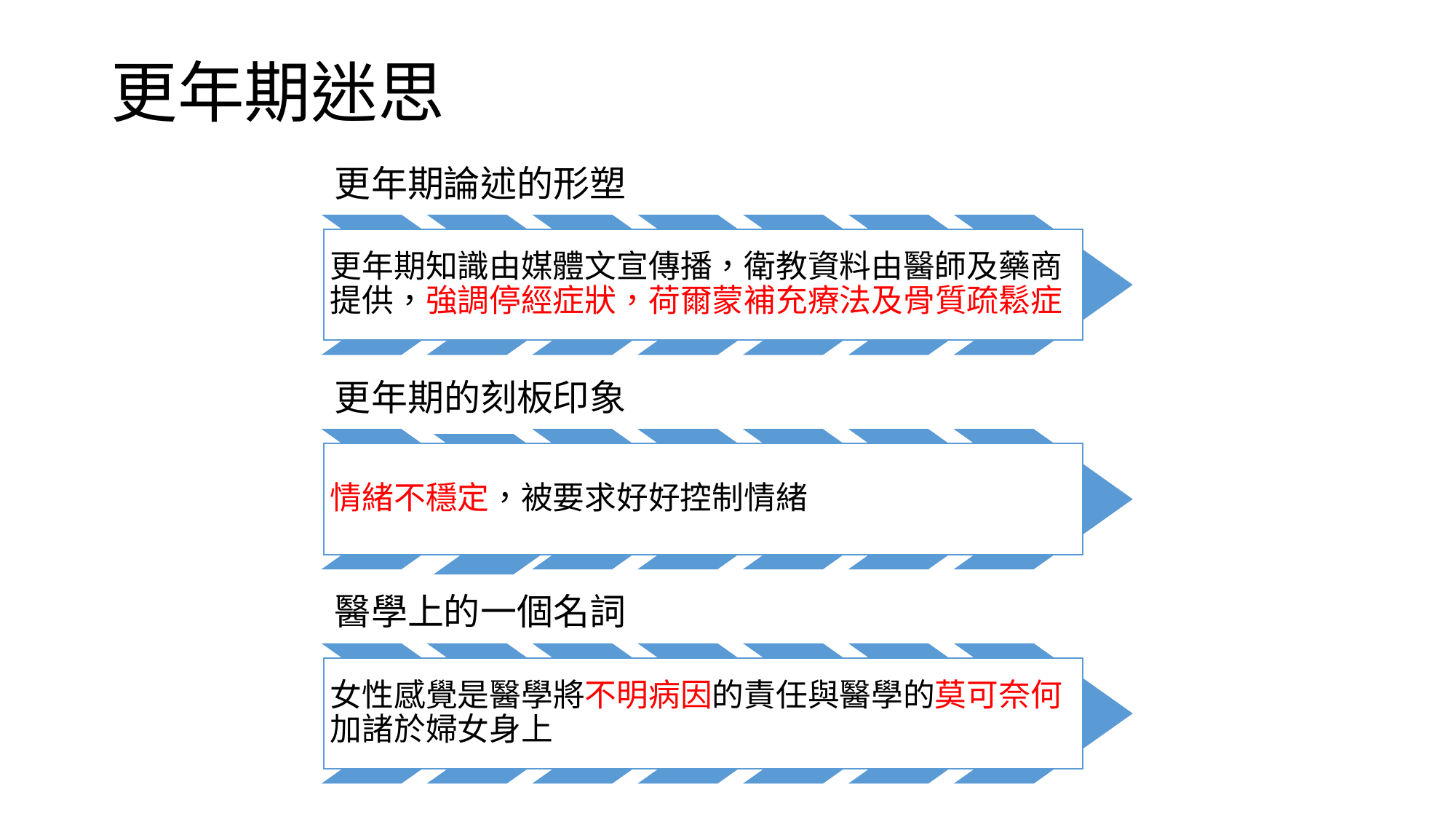

# 更年期迷思
更年期論述的形塑
更年期知識由媒體文宣傳播，衛教資料由醫師及藥商提供，強調停經症狀，荷爾蒙補充療法及骨質疏鬆症
更年期的刻板印象
情緒不穩定，被要求好好控制情緒
醫學上的一個名詞
女性感覺是醫學將不明病因的責任與醫學的莫可奈何加諸於婦女身上